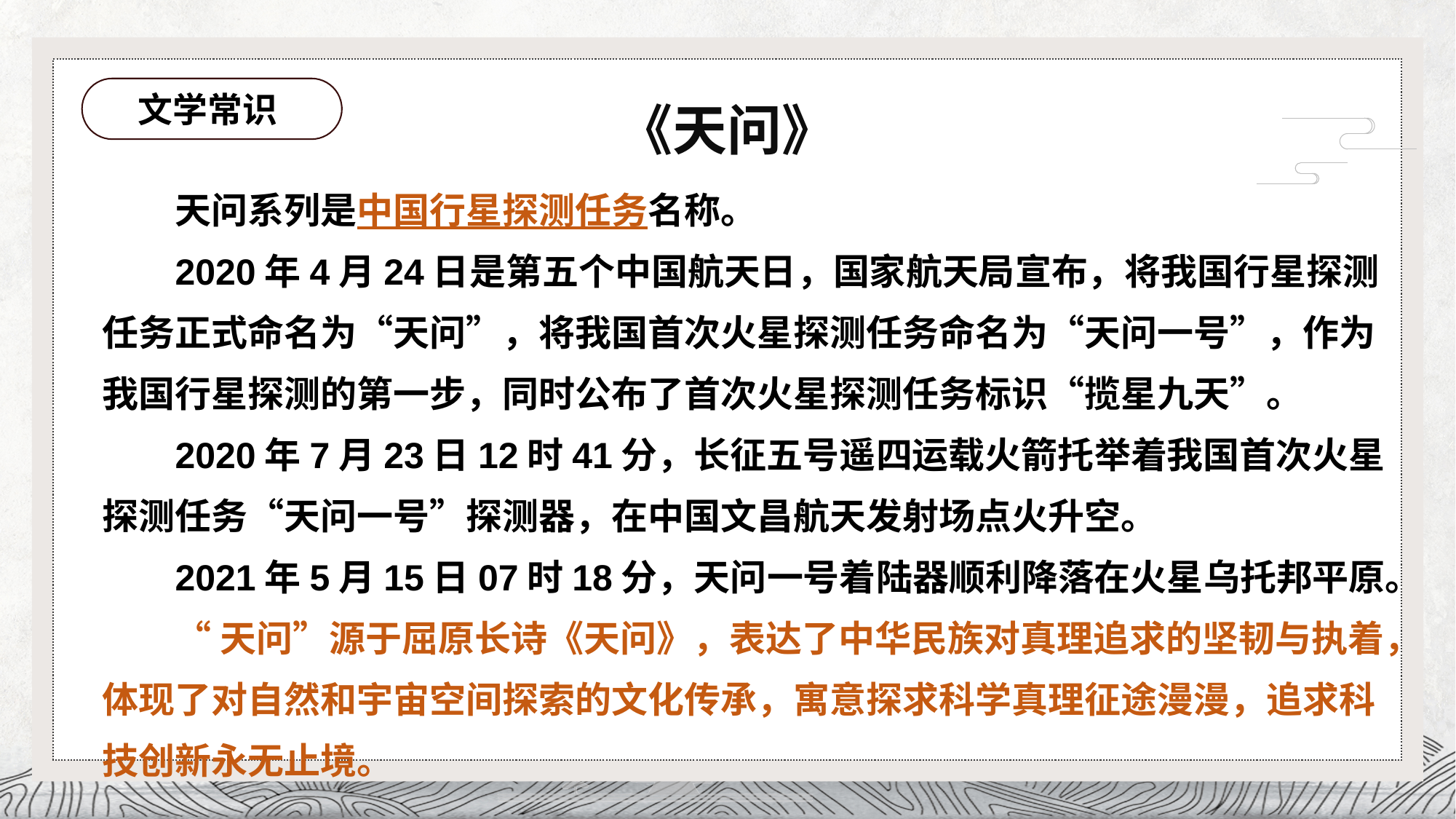

《天问》
# 文学常识

天问系列是中国行星探测任务名称。
2020年4月24日是第五个中国航天日，国家航天局宣布，将我国行星探测任务正式命名为“天问”，将我国首次火星探测任务命名为“天问一号”，作为我国行星探测的第一步，同时公布了首次火星探测任务标识“揽星九天”。
2020年7月23日12时41分，长征五号遥四运载火箭托举着我国首次火星探测任务“天问一号”探测器，在中国文昌航天发射场点火升空。
2021年5月15日07时18分，天问一号着陆器顺利降落在火星乌托邦平原。
“天问”源于屈原长诗《天问》，表达了中华民族对真理追求的坚韧与执着，体现了对自然和宇宙空间探索的文化传承，寓意探求科学真理征途漫漫，追求科技创新永无止境。